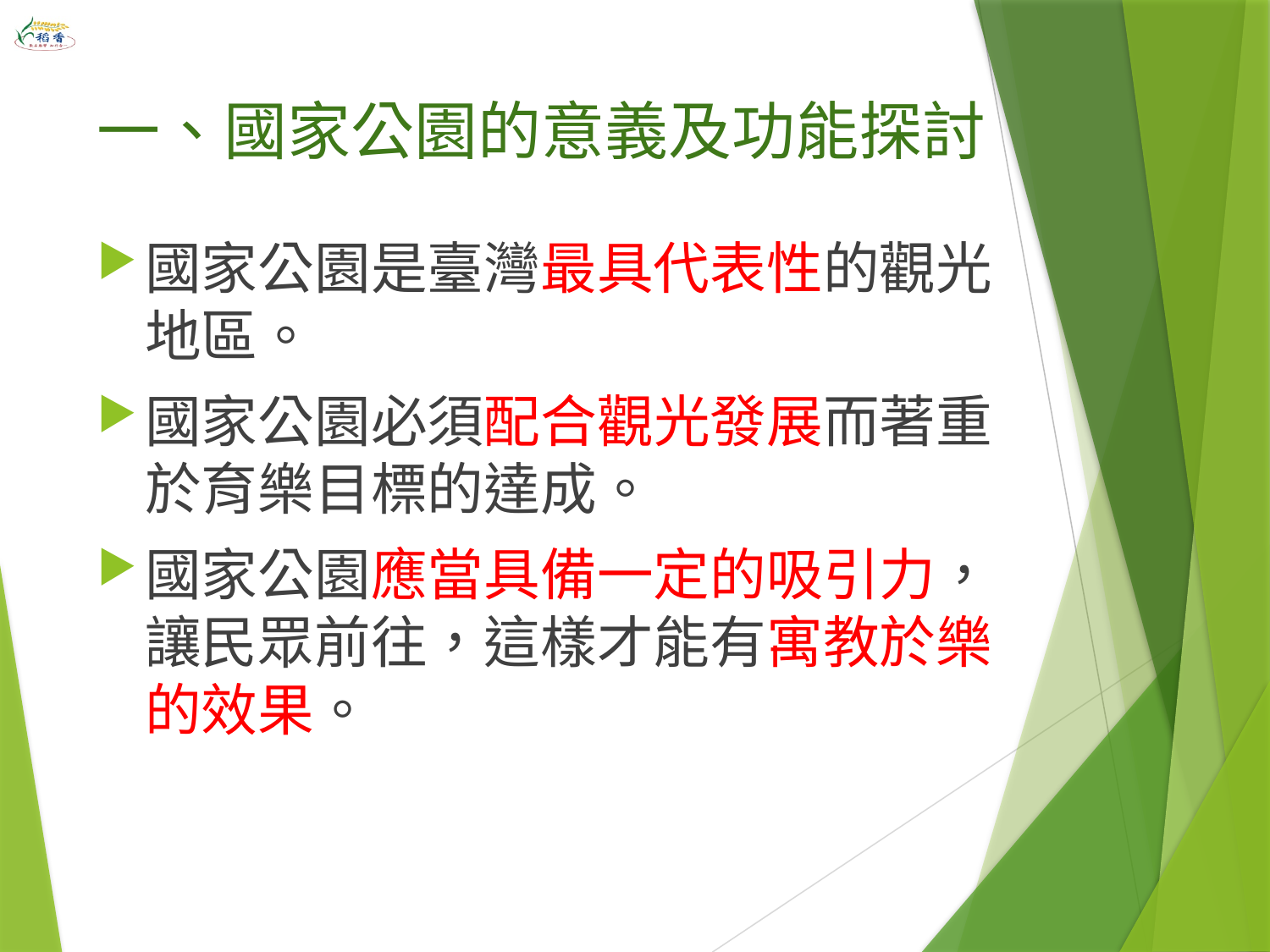

# 一、國家公園的意義及功能探討
國家公園是臺灣最具代表性的觀光地區。
國家公園必須配合觀光發展而著重於育樂目標的達成。
國家公園應當具備一定的吸引力，讓民眾前往，這樣才能有寓教於樂的效果。